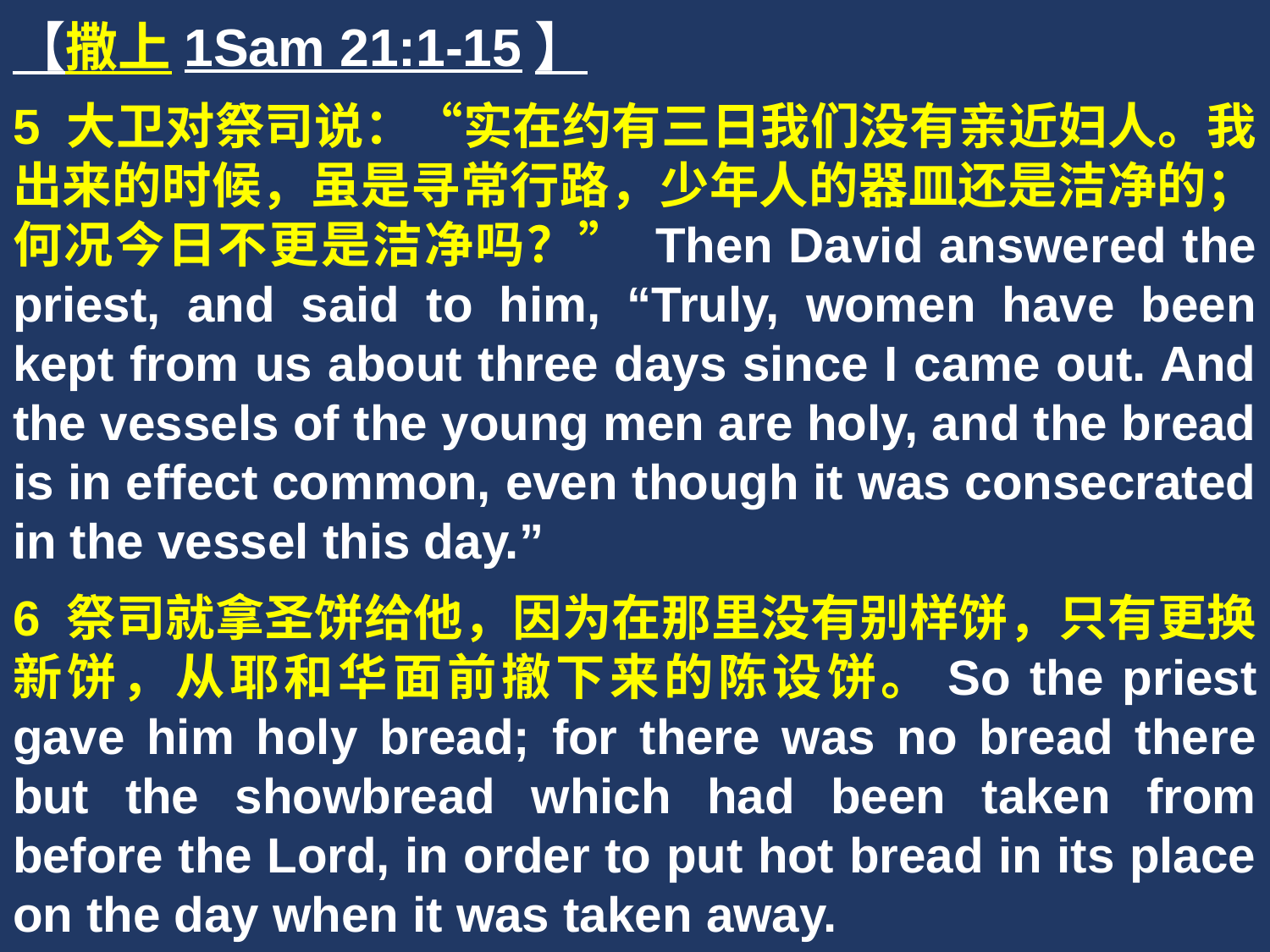

【撒上1Sam 21:1-15】
5 大卫对祭司说：“实在约有三日我们没有亲近妇人。我出来的时候，虽是寻常行路，少年人的器皿还是洁净的；何况今日不更是洁净吗？” Then David answered the priest, and said to him, “Truly, women have been kept from us about three days since I came out. And the vessels of the young men are holy, and the bread is in effect common, even though it was consecrated in the vessel this day.”
6 祭司就拿圣饼给他，因为在那里没有别样饼，只有更换新饼，从耶和华面前撤下来的陈设饼。So the priest gave him holy bread; for there was no bread there but the showbread which had been taken from before the Lord, in order to put hot bread in its place on the day when it was taken away.